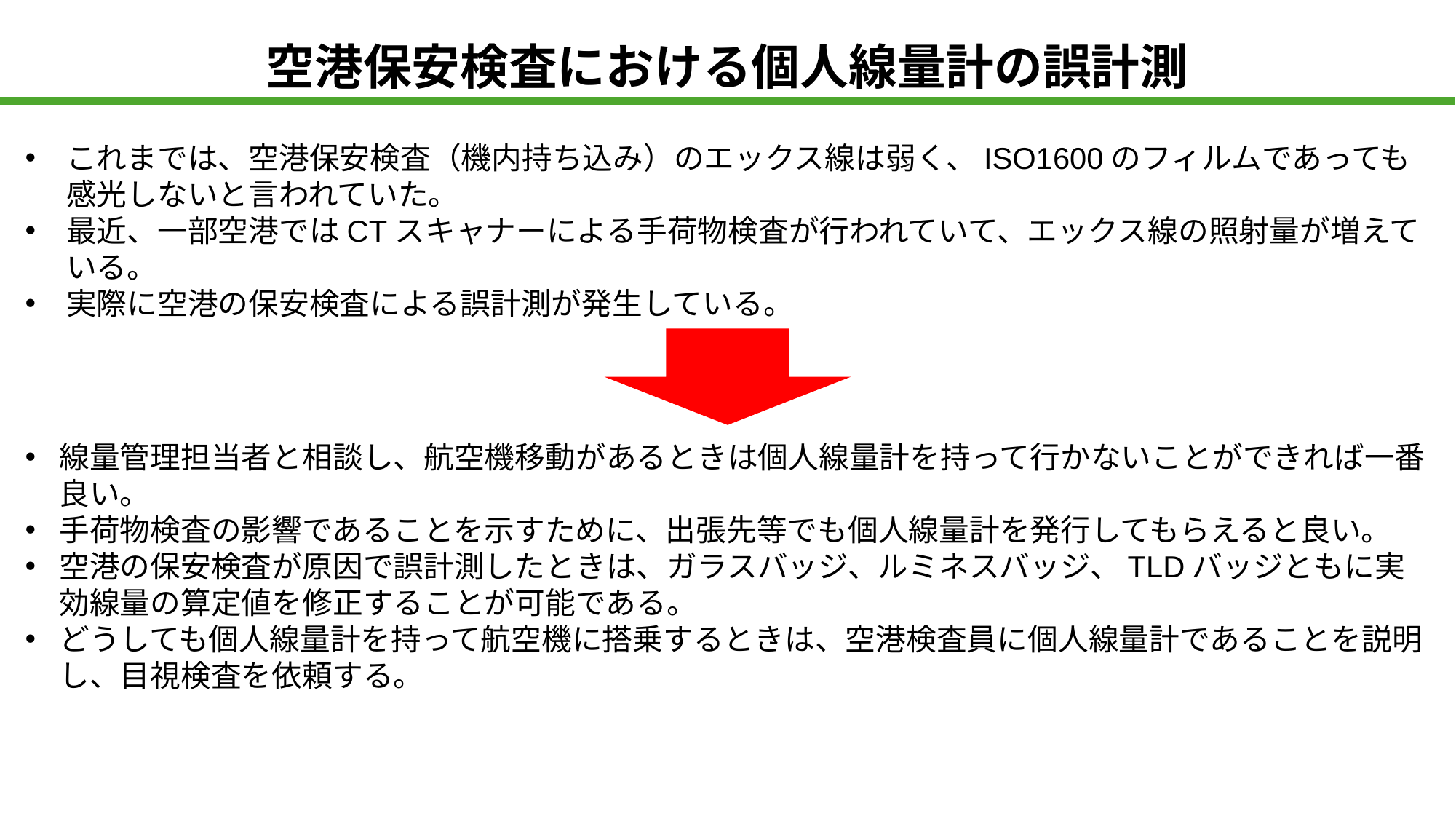

空港保安検査における個人線量計の誤計測
これまでは、空港保安検査（機内持ち込み）のエックス線は弱く、ISO1600のフィルムであっても感光しないと言われていた。
最近、一部空港ではCTスキャナーによる手荷物検査が行われていて、エックス線の照射量が増えている。
実際に空港の保安検査による誤計測が発生している。

線量管理担当者と相談し、航空機移動があるときは個人線量計を持って行かないことができれば一番良い。
手荷物検査の影響であることを示すために、出張先等でも個人線量計を発行してもらえると良い。
空港の保安検査が原因で誤計測したときは、ガラスバッジ、ルミネスバッジ、TLDバッジともに実効線量の算定値を修正することが可能である。
どうしても個人線量計を持って航空機に搭乗するときは、空港検査員に個人線量計であることを説明し、目視検査を依頼する。